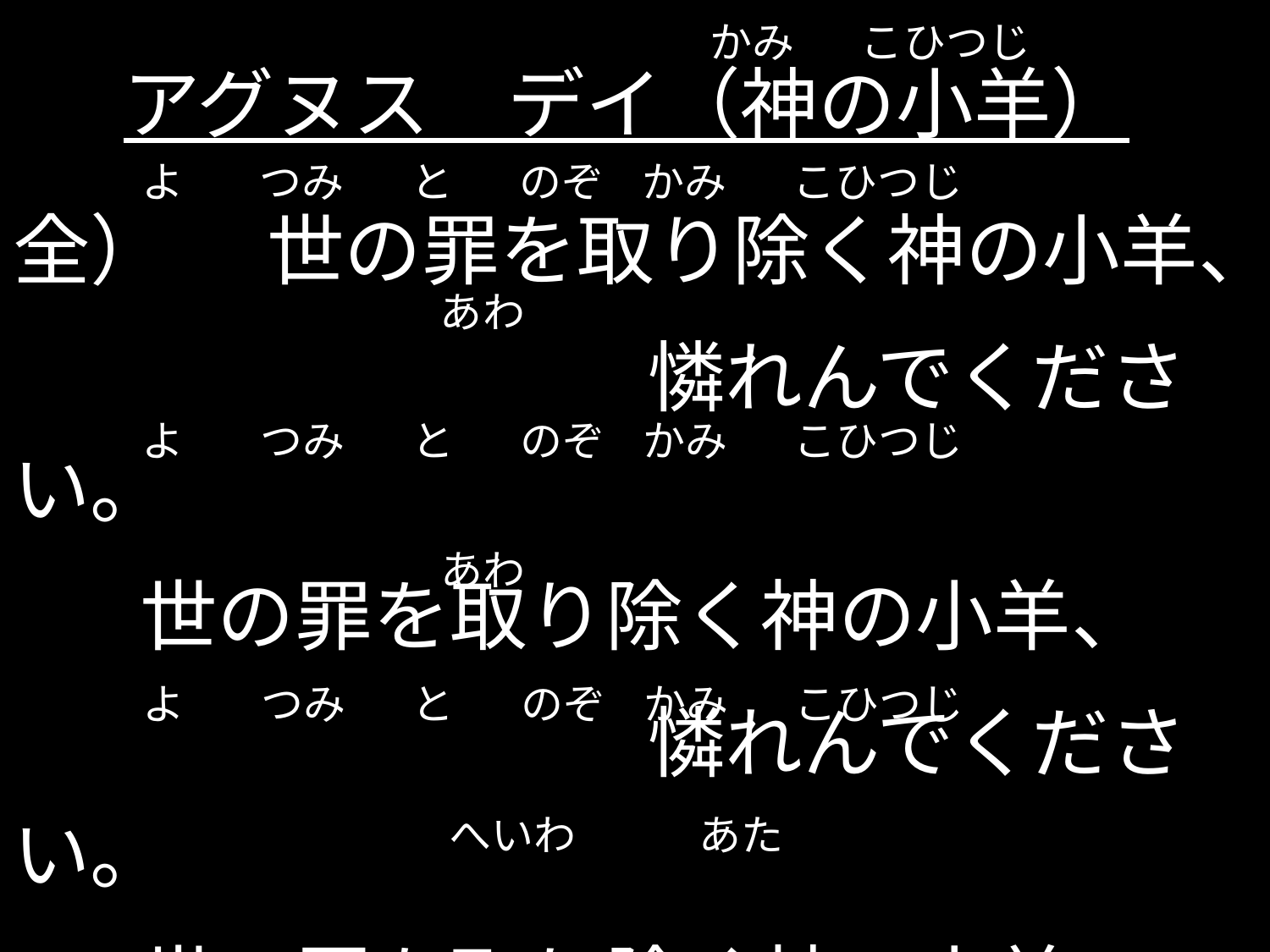

かみ       こひつじ
# アグヌス　デイ（神の小羊）
            よ        つみ       と       のぞ    かみ       こひつじ
全）	世の罪を取り除く神の小羊、
　　				憐れんでください。
　	世の罪を取り除く神の小羊、
　　				憐れんでください。
　	世の罪を取り除く神の小羊、
　　				平和をお与えください。
                                           あわ
            よ        つみ       と       のぞ    かみ       こひつじ
                                           あわ
            よ        つみ       と       のぞ    かみ       こひつじ
                                           へいわ             あた